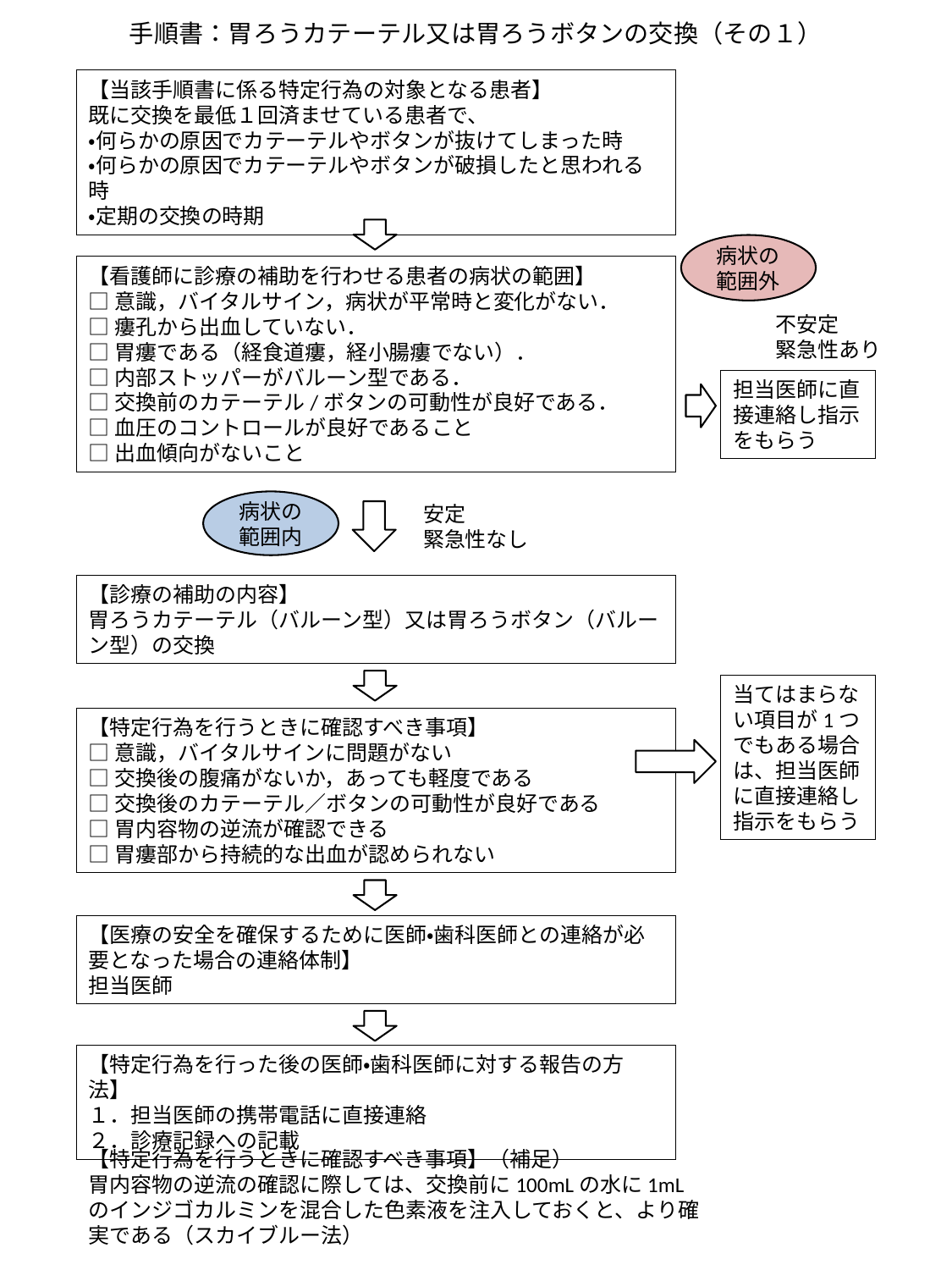

手順書：胃ろうカテーテル又は胃ろうボタンの交換（その１）
【当該手順書に係る特定行為の対象となる患者】
既に交換を最低１回済ませている患者で、
・何らかの原因でカテーテルやボタンが抜けてしまった時
・何らかの原因でカテーテルやボタンが破損したと思われる時
・定期の交換の時期

病状の
範囲外
【看護師に診療の補助を行わせる患者の病状の範囲】
□意識，バイタルサイン，病状が平常時と変化がない．
□瘻孔から出血していない．
□胃瘻である（経食道瘻，経小腸瘻でない）．
□内部ストッパーがバルーン型である．
□交換前のカテーテル/ボタンの可動性が良好である．
□血圧のコントロールが良好であること
□出血傾向がないこと
不安定
緊急性あり
担当医師に直接連絡し指示をもらう

病状の
範囲内
安定
緊急性なし

【診療の補助の内容】
胃ろうカテーテル（バルーン型）又は胃ろうボタン（バルーン型）の交換

当てはまらない項目が1つでもある場合は、担当医師に直接連絡し指示をもらう
【特定行為を行うときに確認すべき事項】
□意識，バイタルサインに問題がない
□交換後の腹痛がないか，あっても軽度である
□交換後のカテーテル／ボタンの可動性が良好である
□胃内容物の逆流が確認できる
□胃瘻部から持続的な出血が認められない

【医療の安全を確保するために医師・歯科医師との連絡が必要となった場合の連絡体制】
担当医師

【特定行為を行った後の医師・歯科医師に対する報告の方法】
１．担当医師の携帯電話に直接連絡
２．診療記録への記載
【特定行為を行うときに確認すべき事項】（補足）
胃内容物の逆流の確認に際しては、交換前に100mLの水に1mLのインジゴカルミンを混合した色素液を注入しておくと、より確実である（スカイブルー法）